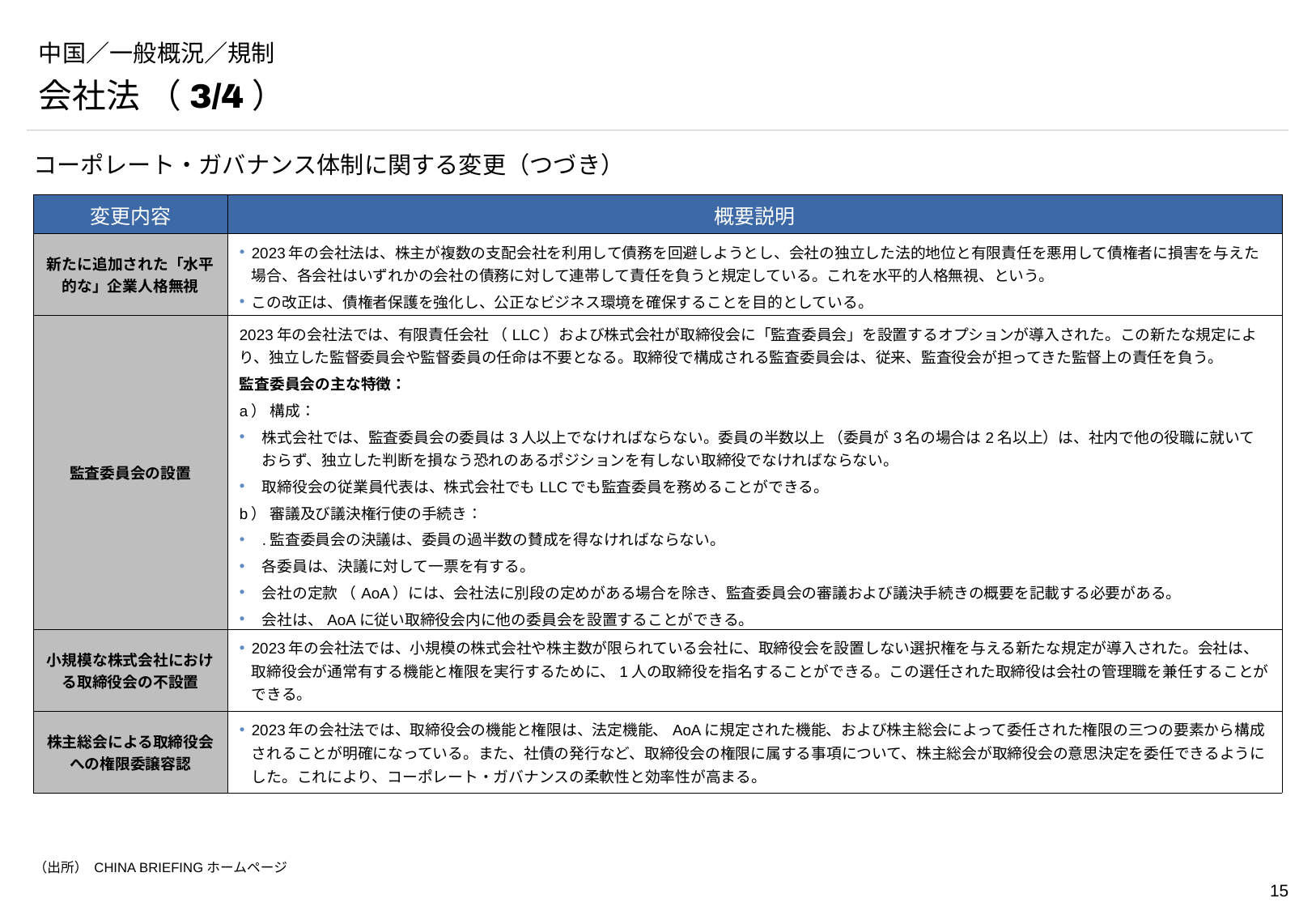

# 中国／一般概況／規制
会社法 （3/4）
コーポレート・ガバナンス体制に関する変更（つづき）
| 変更内容 | 概要説明 |
| --- | --- |
| 新たに追加された「水平的な」企業人格無視 | 2023年の会社法は、株主が複数の支配会社を利用して債務を回避しようとし、会社の独立した法的地位と有限責任を悪用して債権者に損害を与えた場合、各会社はいずれかの会社の債務に対して連帯して責任を負うと規定している。これを水平的人格無視、という。 この改正は、債権者保護を強化し、公正なビジネス環境を確保することを目的としている。 |
| 監査委員会の設置 | 2023年の会社法では、有限責任会社 （LLC）および株式会社が取締役会に「監査委員会」を設置するオプションが導入された。この新たな規定により、独立した監督委員会や監督委員の任命は不要となる。取締役で構成される監査委員会は、従来、監査役会が担ってきた監督上の責任を負う。 監査委員会の主な特徴： a） 構成： 株式会社では、監査委員会の委員は3人以上でなければならない。委員の半数以上 （委員が3名の場合は2名以上）は、社内で他の役職に就いておらず、独立した判断を損なう恐れのあるポジションを有しない取締役でなければならない。 取締役会の従業員代表は、株式会社でもLLCでも監査委員を務めることができる。 b） 審議及び議決権行使の手続き： .監査委員会の決議は、委員の過半数の賛成を得なければならない。 各委員は、決議に対して一票を有する。 会社の定款 （AoA）には、会社法に別段の定めがある場合を除き、監査委員会の審議および議決手続きの概要を記載する必要がある。 会社は、AoAに従い取締役会内に他の委員会を設置することができる。 新法は、株式会社や上場会社については監査委員会の具体的な運営方針を示しているが、LLCについては詳細な手続きを定めていない。この変更は、企業の監督機能を合理化し、ガバナンスを強化することを目的としている。 |
| 小規模な株式会社における取締役会の不設置 | 2023年の会社法では、小規模の株式会社や株主数が限られている会社に、取締役会を設置しない選択権を与える新たな規定が導入された。会社は、取締役会が通常有する機能と権限を実行するために、1人の取締役を指名することができる。この選任された取締役は会社の管理職を兼任することができる。 |
| 株主総会による取締役会への権限委譲容認 | 2023年の会社法では、取締役会の機能と権限は、法定機能、AoAに規定された機能、および株主総会によって委任された権限の三つの要素から構成されることが明確になっている。また、社債の発行など、取締役会の権限に属する事項について、株主総会が取締役会の意思決定を委任できるようにした。これにより、コーポレート・ガバナンスの柔軟性と効率性が高まる。 |
（出所） CHINA BRIEFINGホームページ